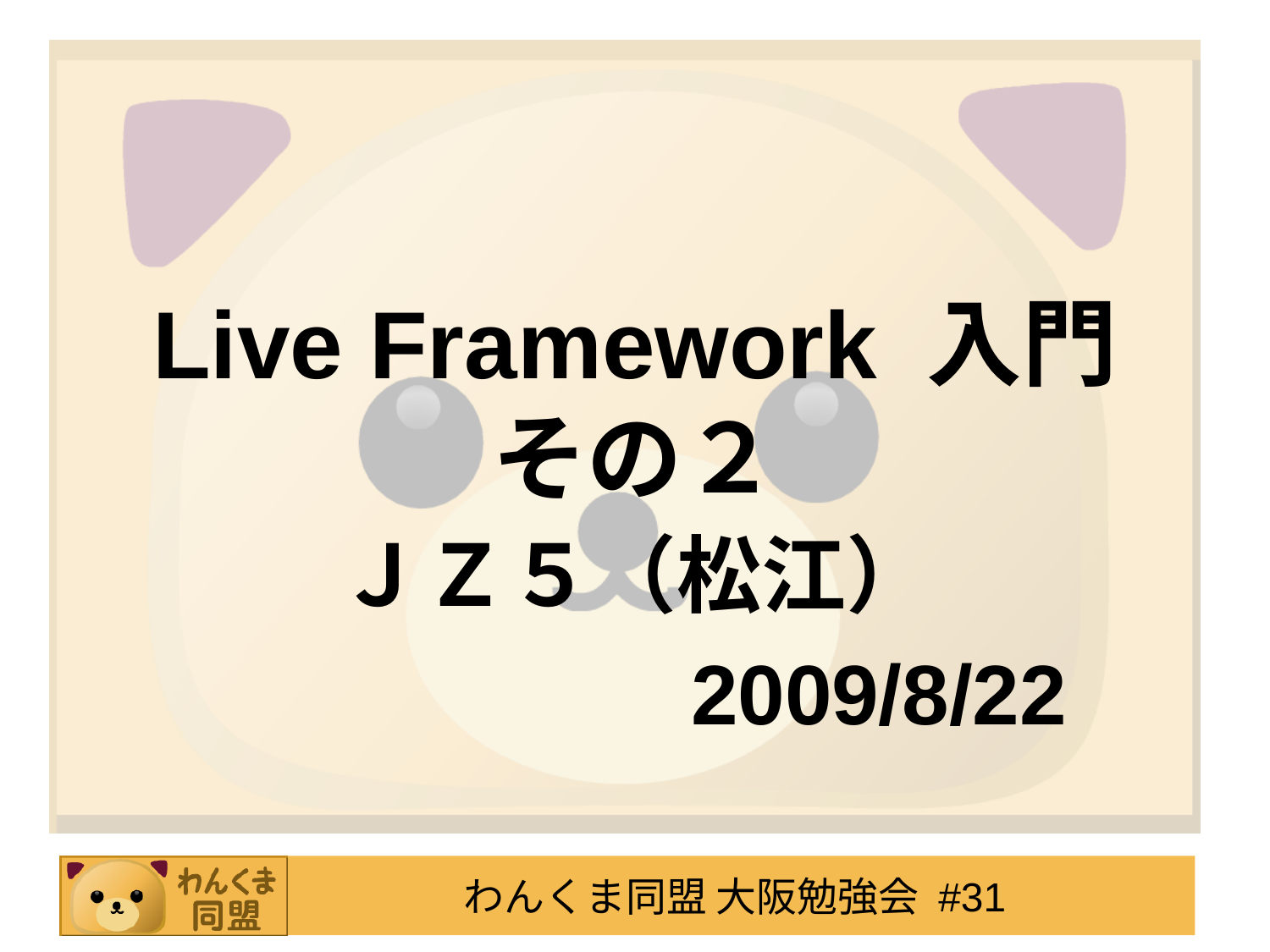

# Live Framework 入門 その２
ＪＺ５（松江）
2009/8/22